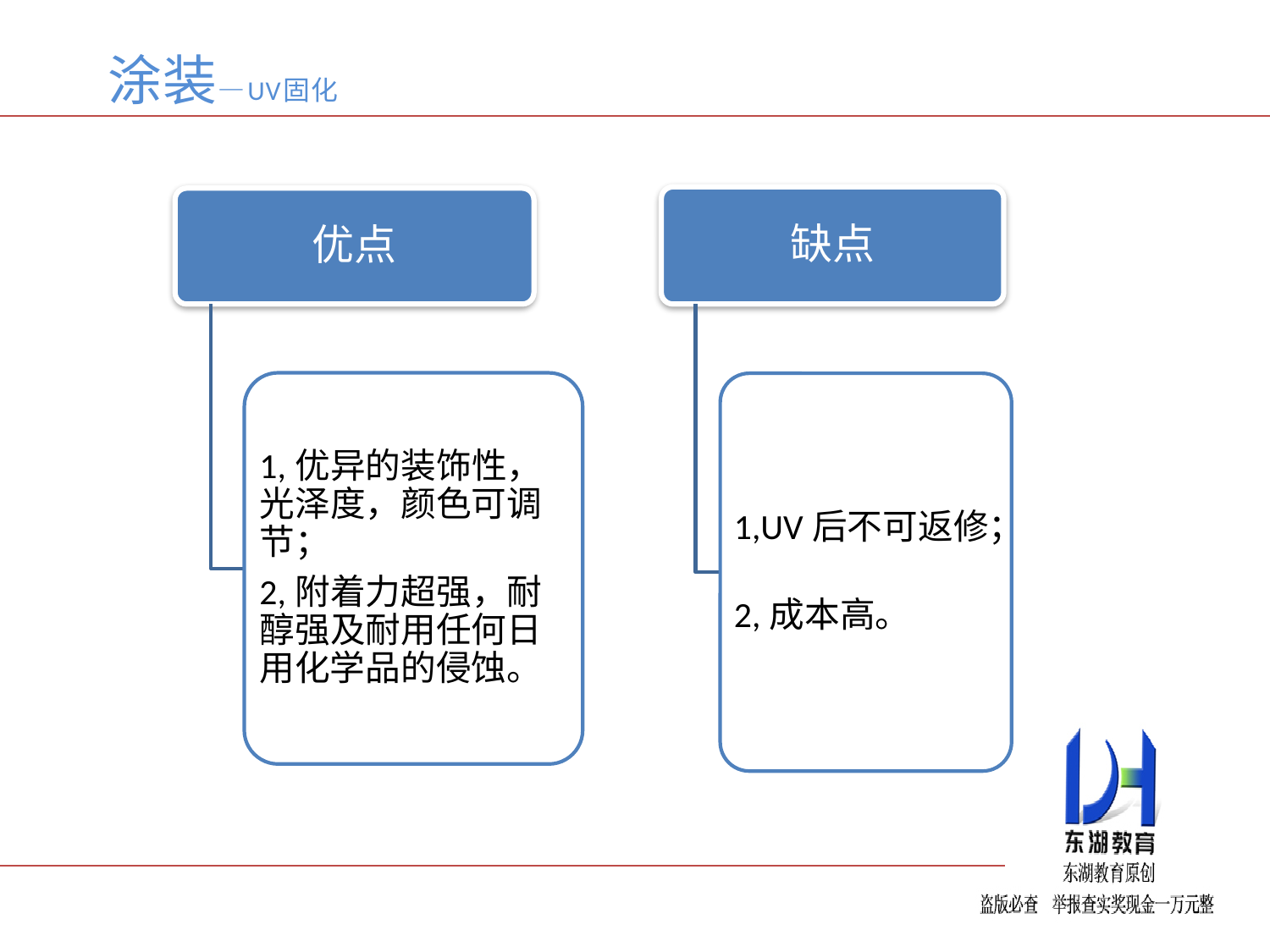

涂装—UV固化

优点
1,优异的装饰性，光泽度，颜色可调节；
2,附着力超强，耐醇强及耐用任何日用化学品的侵蚀。
缺点
1,UV后不可返修；
2,成本高。